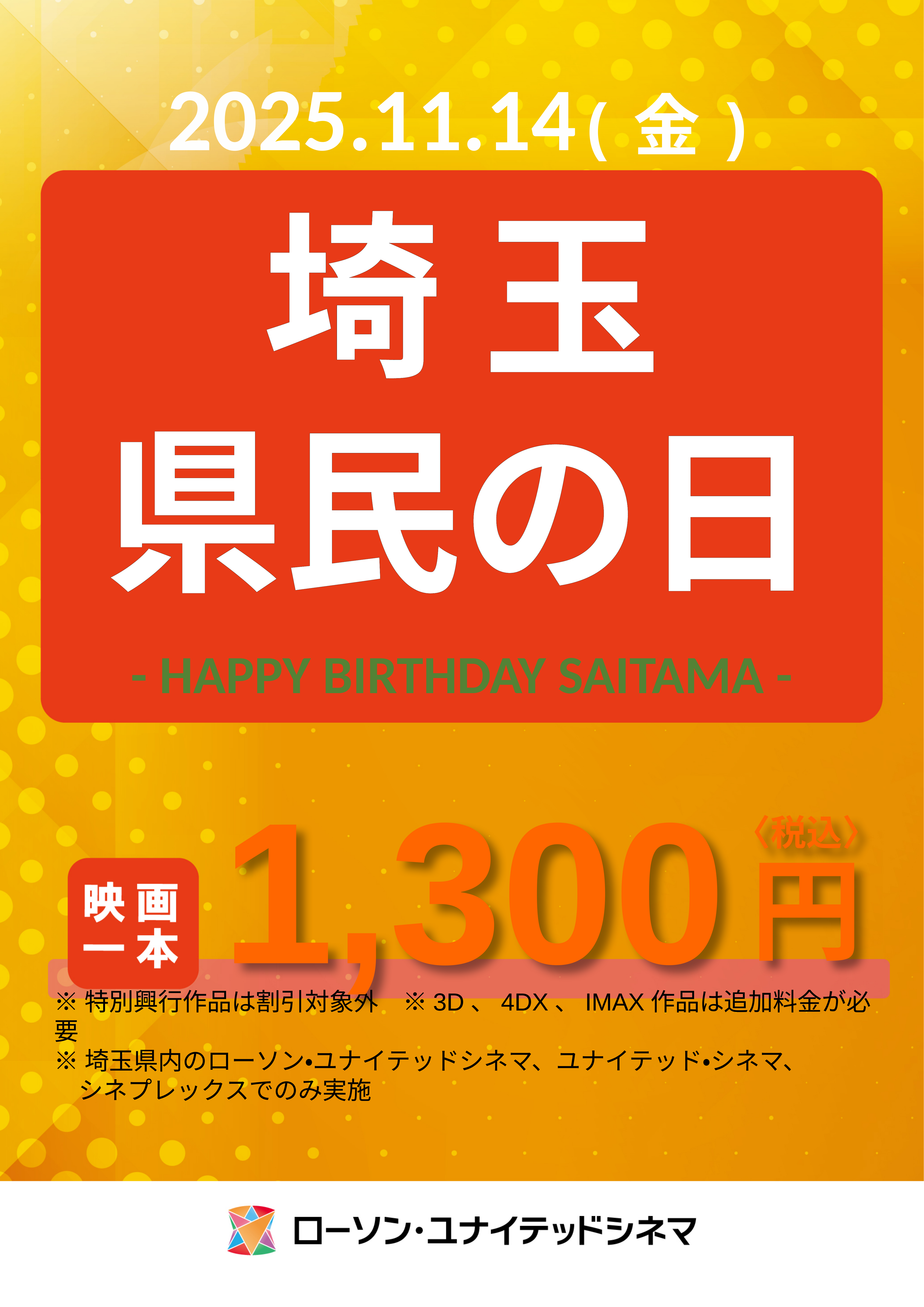

2025.11.14(金)
埼 玉
県民の日
- HAPPY BIRTHDAY SAITAMA -
1,300
〈税込〉
円
※特別興行作品は割引対象外　※3D、4DX、IMAX作品は追加料金が必要
※埼玉県内のローソン・ユナイテッドシネマ、ユナイテッド・シネマ、
　シネプレックスでのみ実施